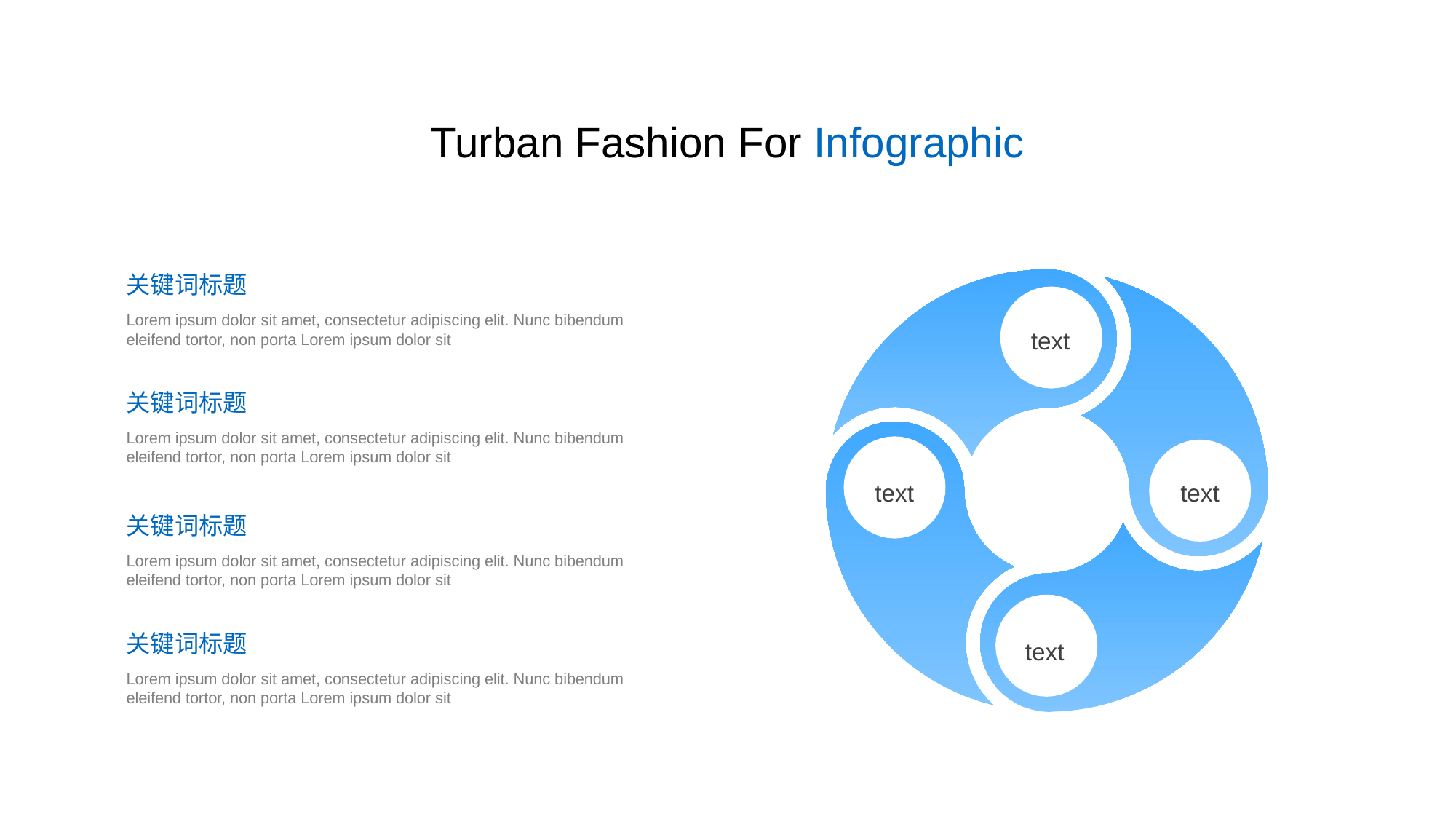

Turban Fashion For Infographic
关键词标题

Lorem ipsum dolor sit amet, consectetur adipiscing elit. Nunc bibendum eleifend tortor, non porta Lorem ipsum dolor sit
text
关键词标题

Lorem ipsum dolor sit amet, consectetur adipiscing elit. Nunc bibendum eleifend tortor, non porta Lorem ipsum dolor sit

text
text
关键词标题

Lorem ipsum dolor sit amet, consectetur adipiscing elit. Nunc bibendum eleifend tortor, non porta Lorem ipsum dolor sit

关键词标题
text
Lorem ipsum dolor sit amet, consectetur adipiscing elit. Nunc bibendum eleifend tortor, non porta Lorem ipsum dolor sit